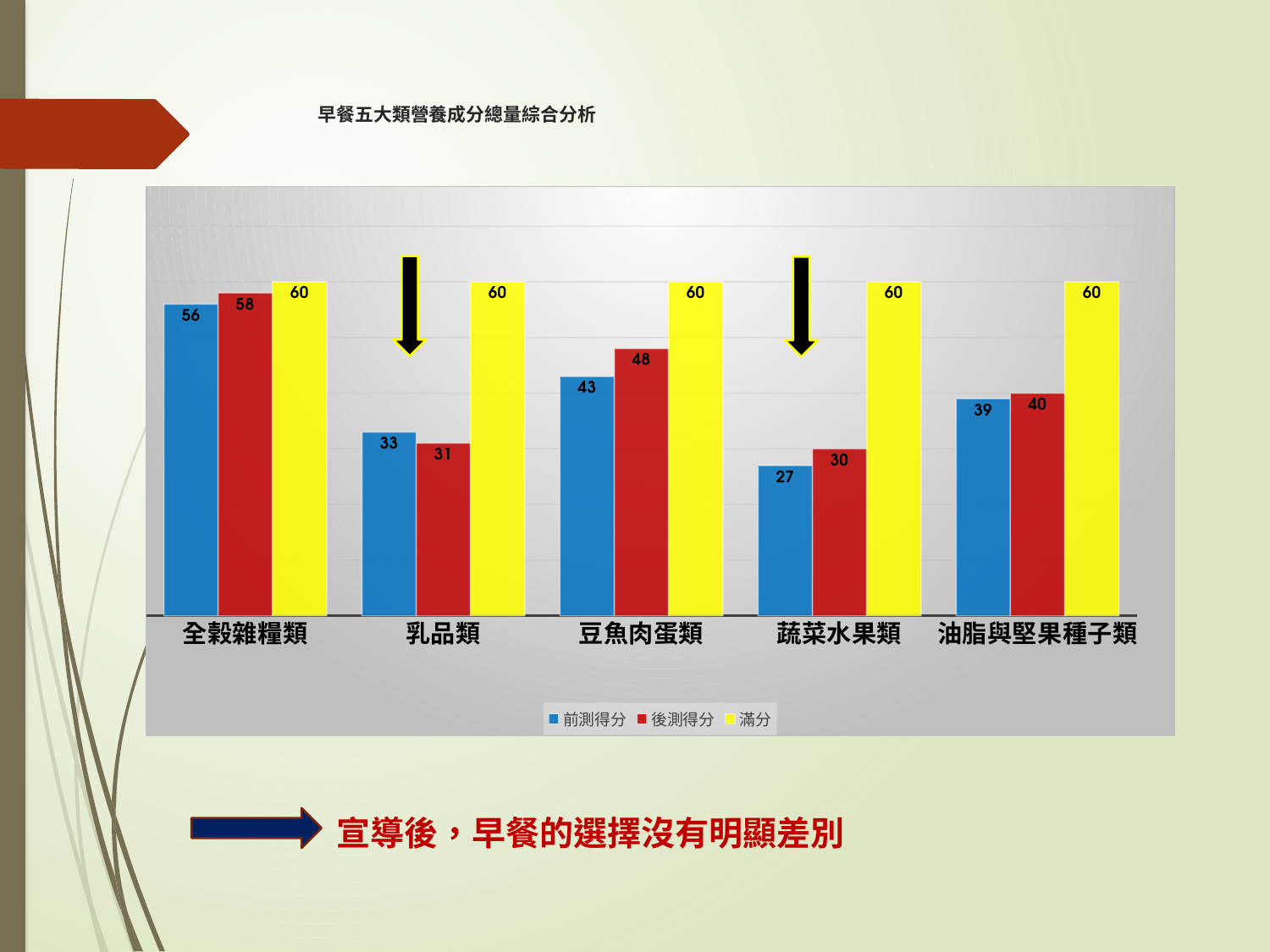

# 早餐五大類營養成分總量綜合分析

### Chart

| Category | 前測得分 | 後測得分 | 滿分 |
|---|---|---|---|
| 全榖雜糧類 | 56.0 | 58.0 | 60.0 |
| 乳品類 | 33.0 | 31.0 | 60.0 |
| 豆魚肉蛋類 | 43.0 | 48.0 | 60.0 |
| 蔬菜水果類 | 27.0 | 30.0 | 60.0 |
| 油脂與堅果種子類 | 39.0 | 40.0 | 60.0 |

宣導後，早餐的選擇沒有明顯差別